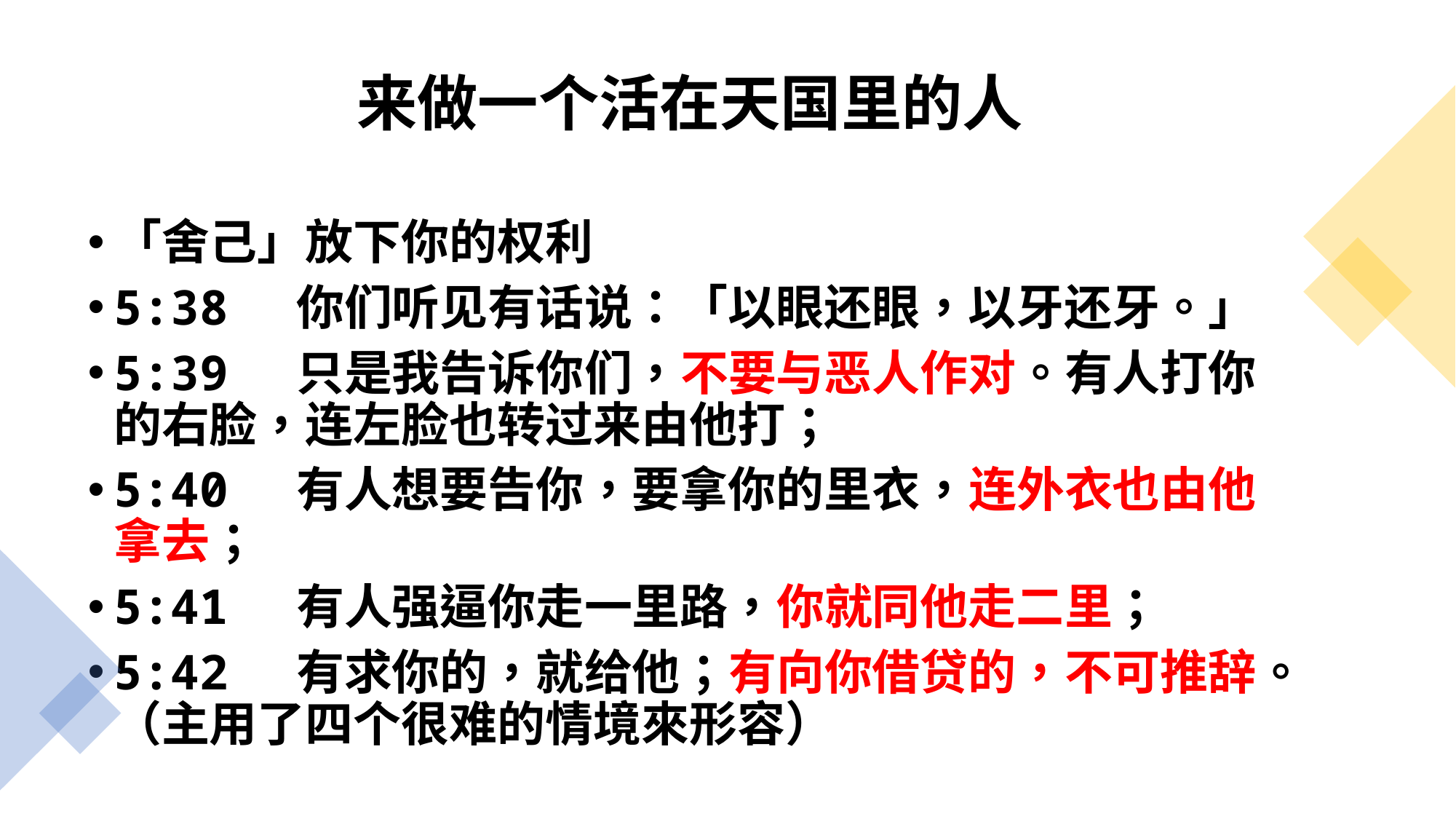

# 来做一个活在天国里的人

「舍己」放下你的权利
5:38  你们听见有话说：「以眼还眼，以牙还牙。」
5:39  只是我告诉你们，不要与恶人作对。有人打你的右脸，连左脸也转过来由他打；
5:40  有人想要告你，要拿你的里衣，连外衣也由他拿去；
5:41  有人强逼你走一里路，你就同他走二里；
5:42  有求你的，就给他；有向你借贷的，不可推辞。（主用了四个很难的情境來形容）